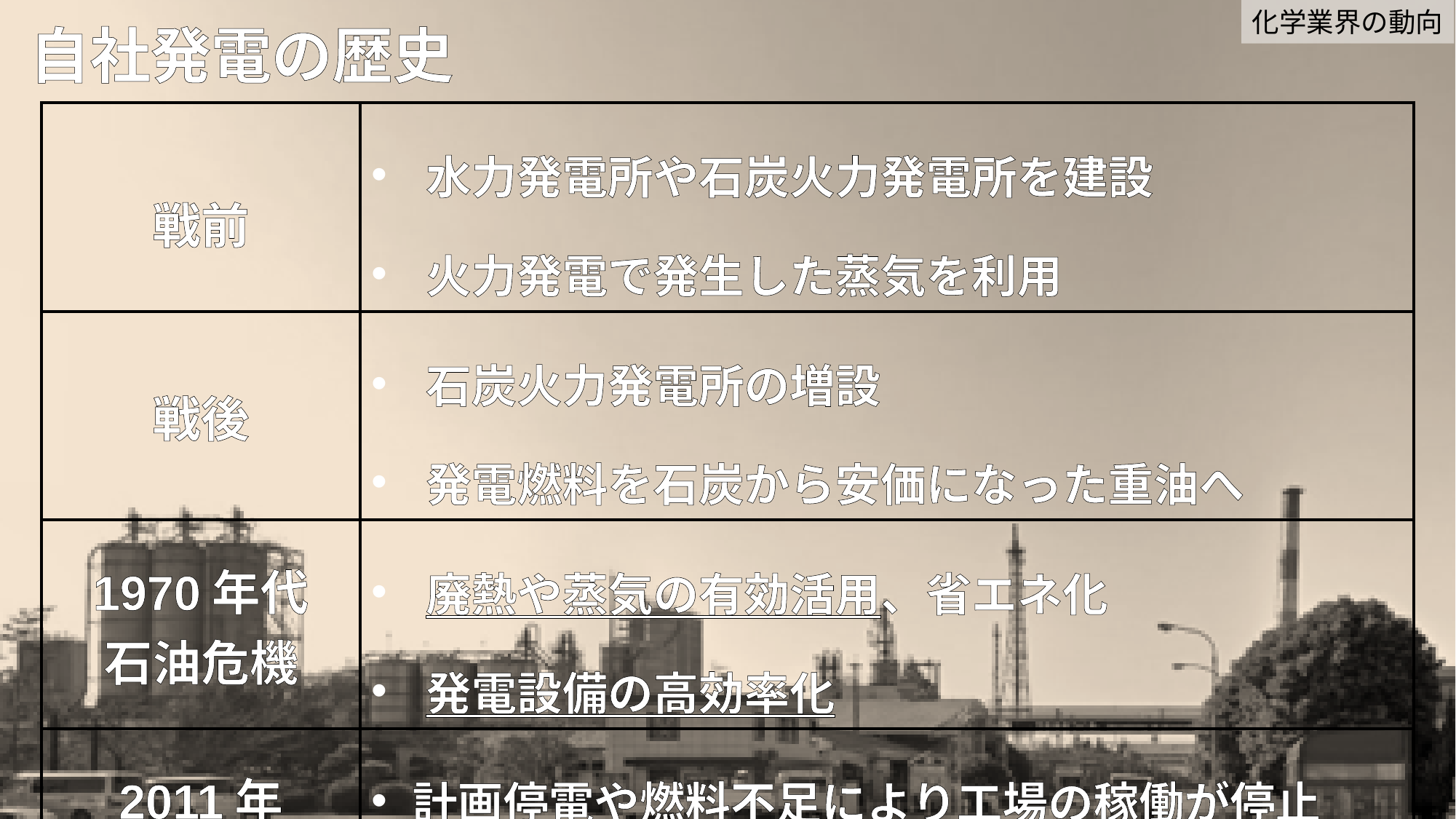

化学業界の動向
# 自社発電の歴史
| 戦前 | 水力発電所や石炭火力発電所を建設 火力発電で発生した蒸気を利用 |
| --- | --- |
| 戦後 | 石炭火力発電所の増設 発電燃料を石炭から安価になった重油へ |
| 1970年代 石油危機 | 廃熱や蒸気の有効活用、省エネ化 発電設備の高効率化 |
| 2011年 東日本大震災 | 計画停電や燃料不足により工場の稼働が停止 非常用電源としてコージェネへの需要が高まる |